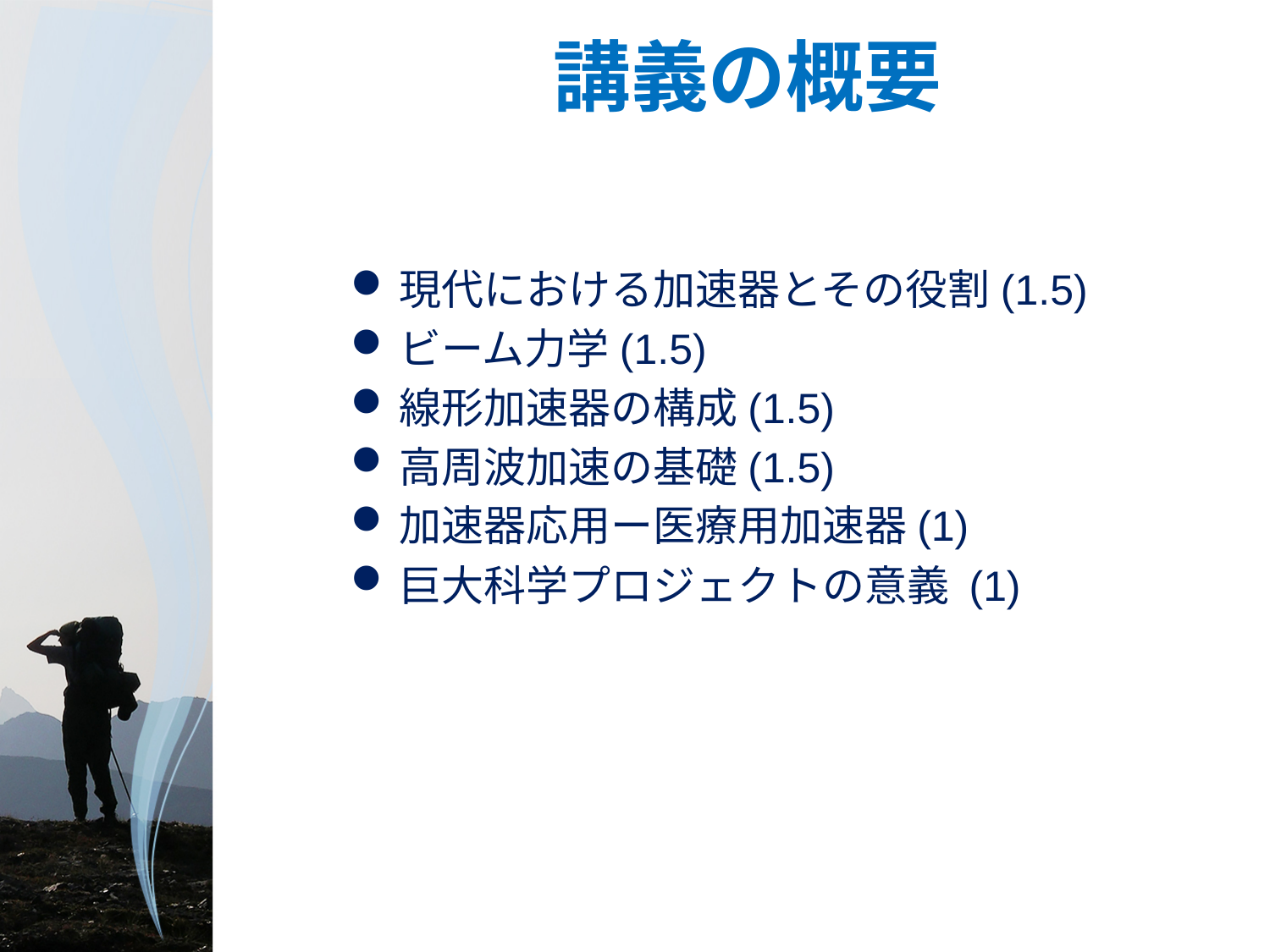

# 講義の概要
現代における加速器とその役割(1.5)
ビーム力学(1.5)
線形加速器の構成(1.5)
高周波加速の基礎(1.5)
加速器応用ー医療用加速器(1)
巨大科学プロジェクトの意義 (1)